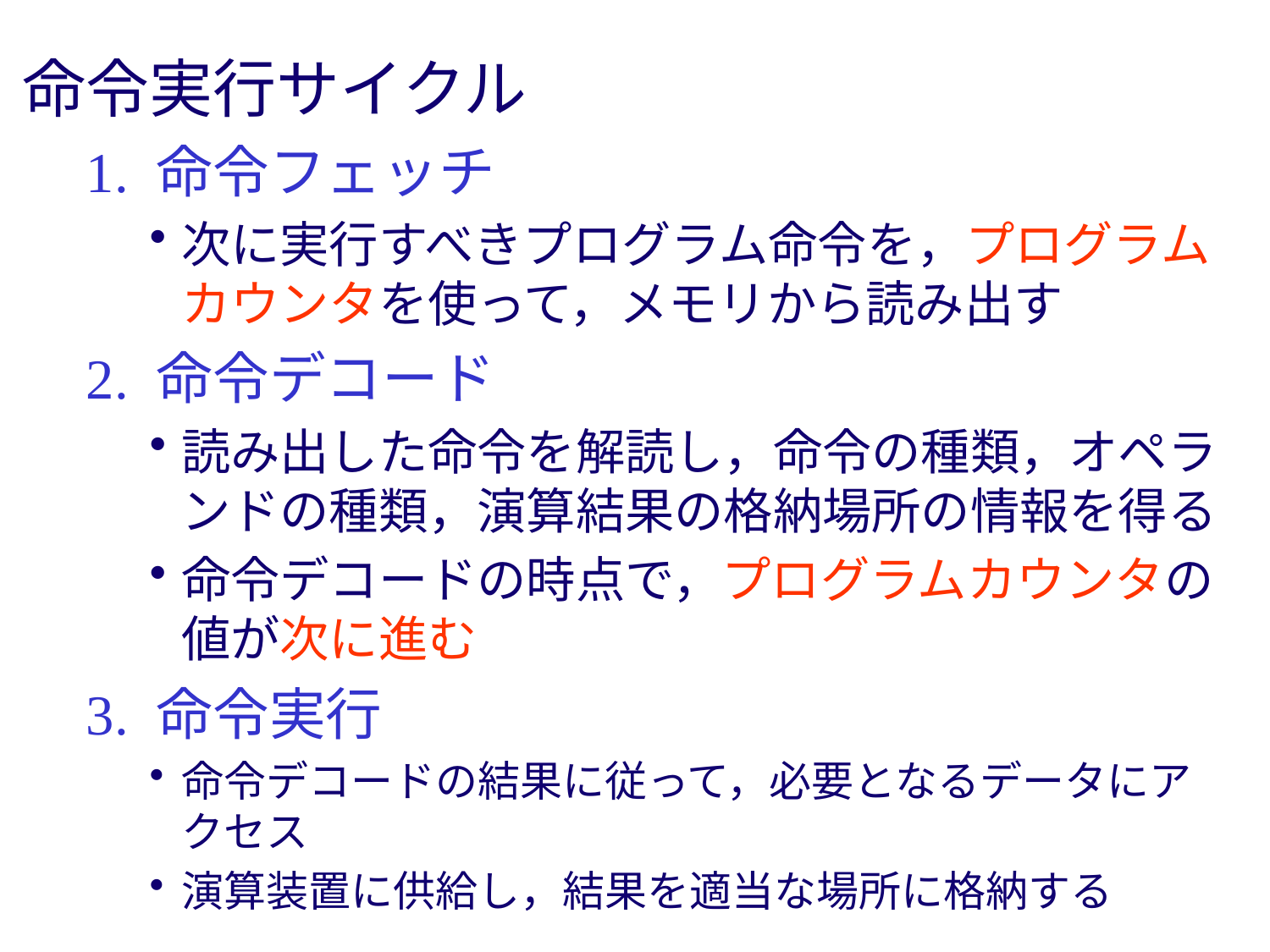

命令実行サイクル
1. 命令フェッチ
次に実行すべきプログラム命令を，プログラムカウンタを使って，メモリから読み出す
2. 命令デコード
読み出した命令を解読し，命令の種類，オペランドの種類，演算結果の格納場所の情報を得る
命令デコードの時点で，プログラムカウンタの値が次に進む
3. 命令実行
命令デコードの結果に従って，必要となるデータにアクセス
演算装置に供給し，結果を適当な場所に格納する
#